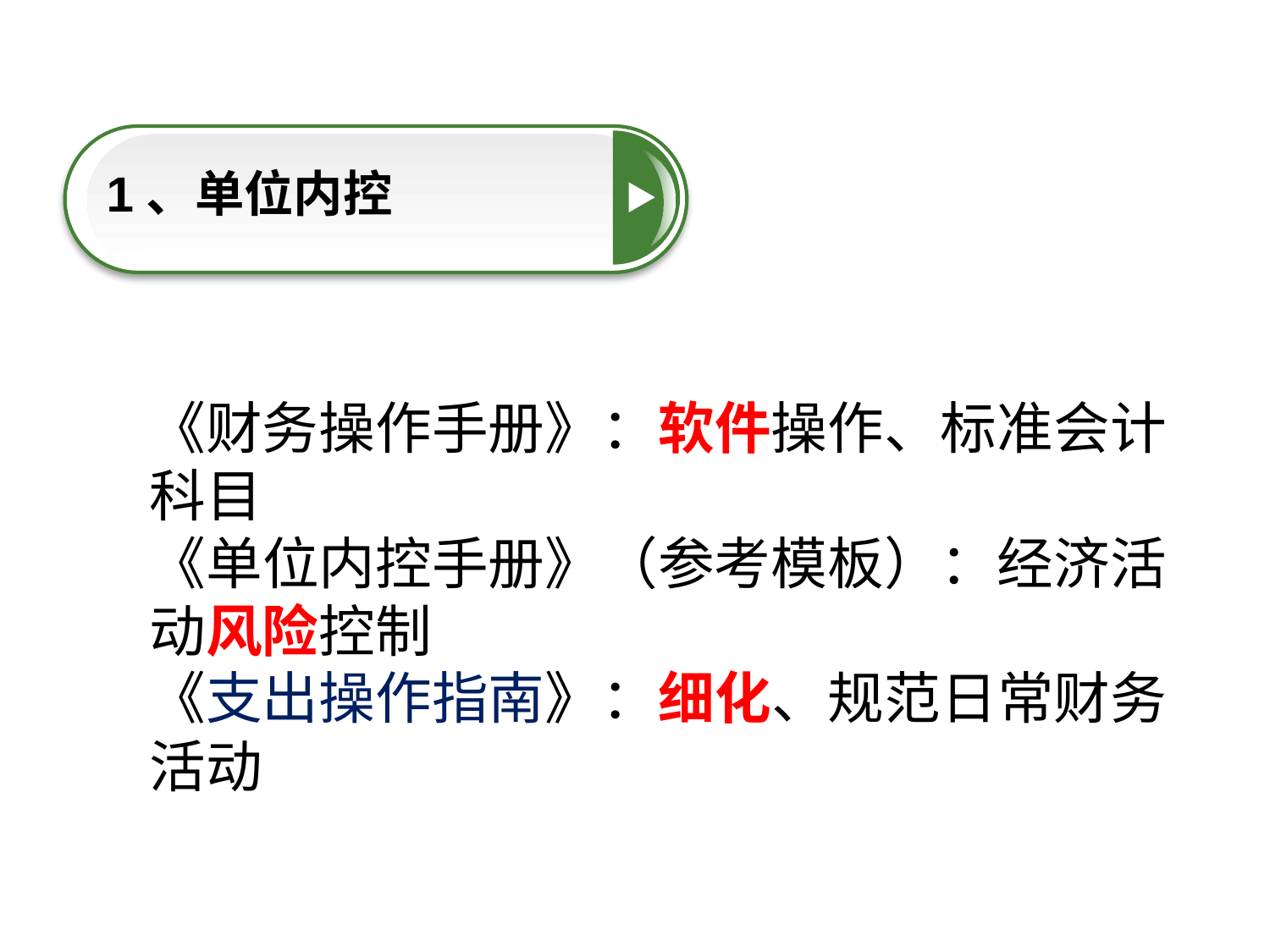

1、单位内控

点击添加文本
《财务操作手册》：软件操作、标准会计科目
《单位内控手册》（参考模板）：经济活动风险控制
《支出操作指南》：细化、规范日常财务活动
点击添加文本
点击添加文本
点击添加文本